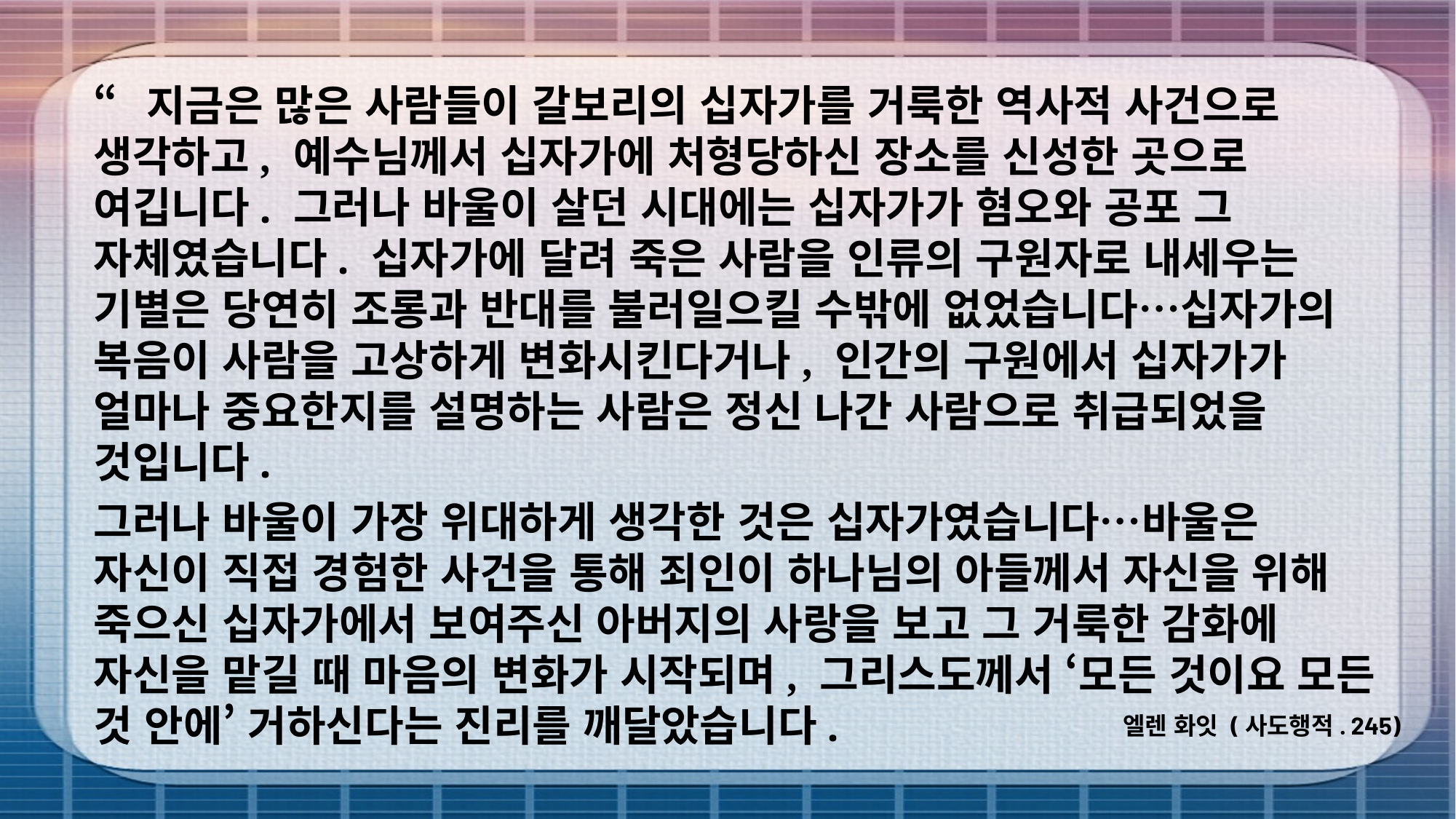

“지금은 많은 사람들이 갈보리의 십자가를 거룩한 역사적 사건으로 생각하고, 예수님께서 십자가에 처형당하신 장소를 신성한 곳으로 여깁니다. 그러나 바울이 살던 시대에는 십자가가 혐오와 공포 그 자체였습니다. 십자가에 달려 죽은 사람을 인류의 구원자로 내세우는 기별은 당연히 조롱과 반대를 불러일으킬 수밖에 없었습니다…십자가의 복음이 사람을 고상하게 변화시킨다거나, 인간의 구원에서 십자가가 얼마나 중요한지를 설명하는 사람은 정신 나간 사람으로 취급되었을 것입니다.
그러나 바울이 가장 위대하게 생각한 것은 십자가였습니다…바울은 자신이 직접 경험한 사건을 통해 죄인이 하나님의 아들께서 자신을 위해 죽으신 십자가에서 보여주신 아버지의 사랑을 보고 그 거룩한 감화에 자신을 맡길 때 마음의 변화가 시작되며, 그리스도께서 ‘모든 것이요 모든 것 안에’ 거하신다는 진리를 깨달았습니다.
엘렌 화잇 (사도행적. 245)